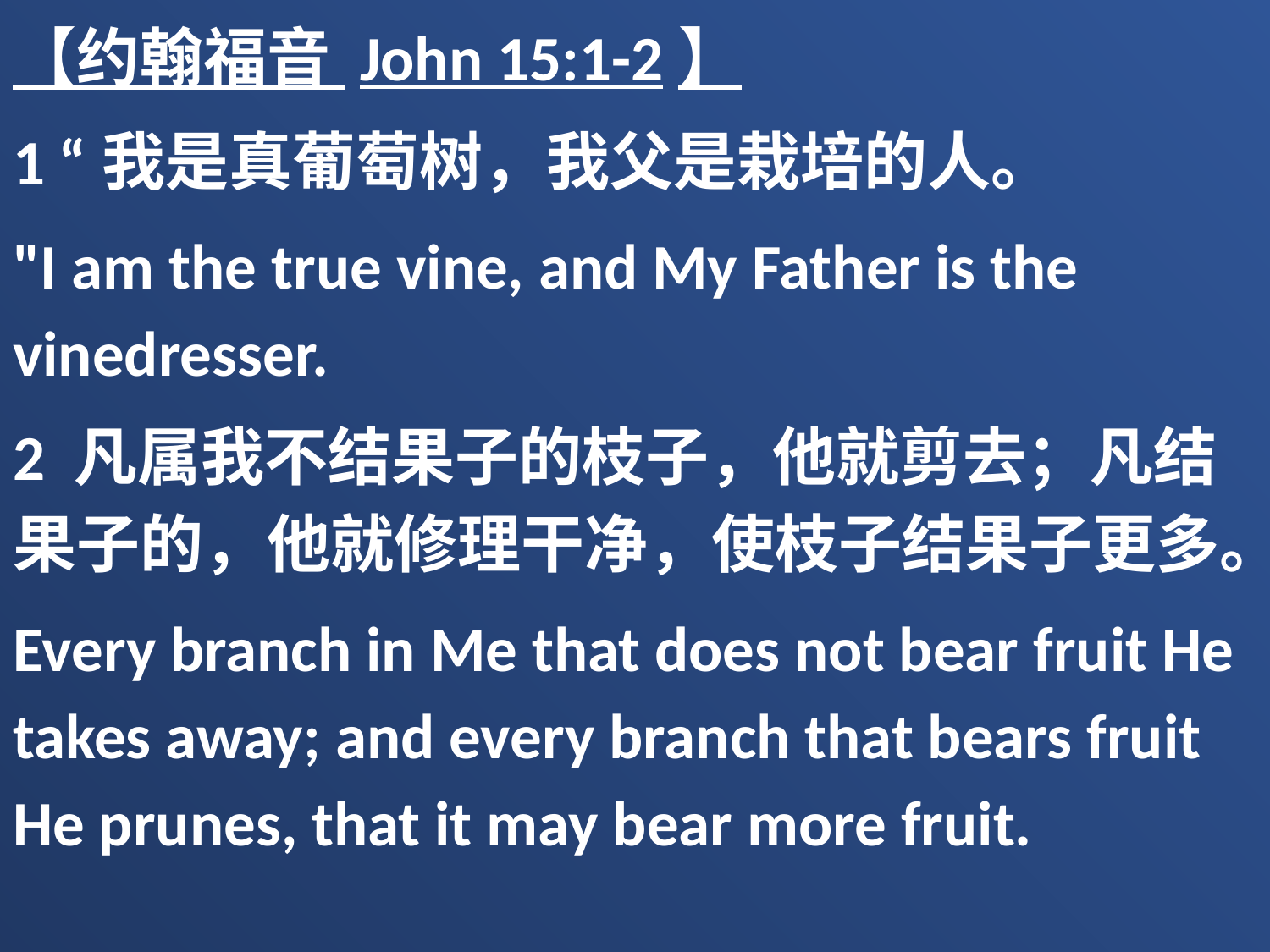

【约翰福音 John 15:1-2】
1 “我是真葡萄树，我父是栽培的人。
"I am the true vine, and My Father is the vinedresser.
2 凡属我不结果子的枝子，他就剪去；凡结果子的，他就修理干净，使枝子结果子更多。
Every branch in Me that does not bear fruit He takes away; and every branch that bears fruit He prunes, that it may bear more fruit.